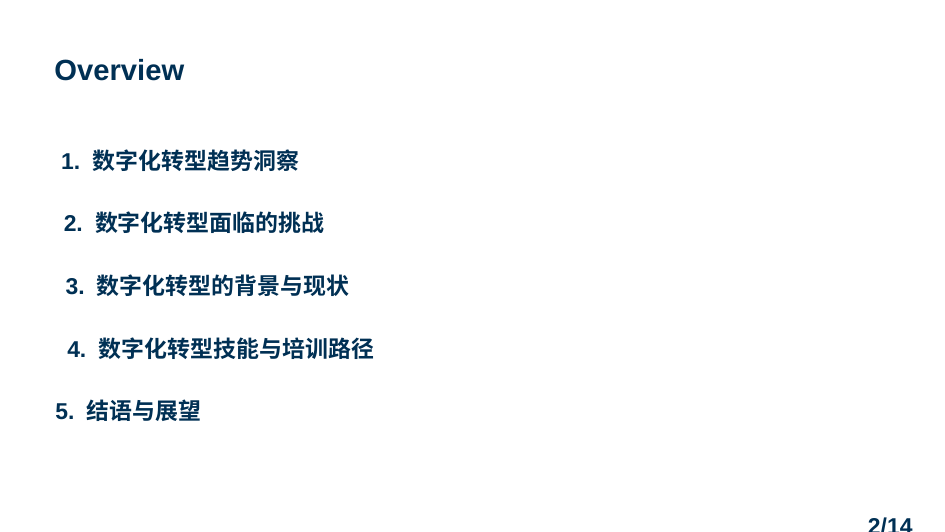

Overview
1. 数字化转型趋势洞察
2. 数字化转型面临的挑战
3. 数字化转型的背景与现状
4. 数字化转型技能与培训路径
5. 结语与展望
2/14